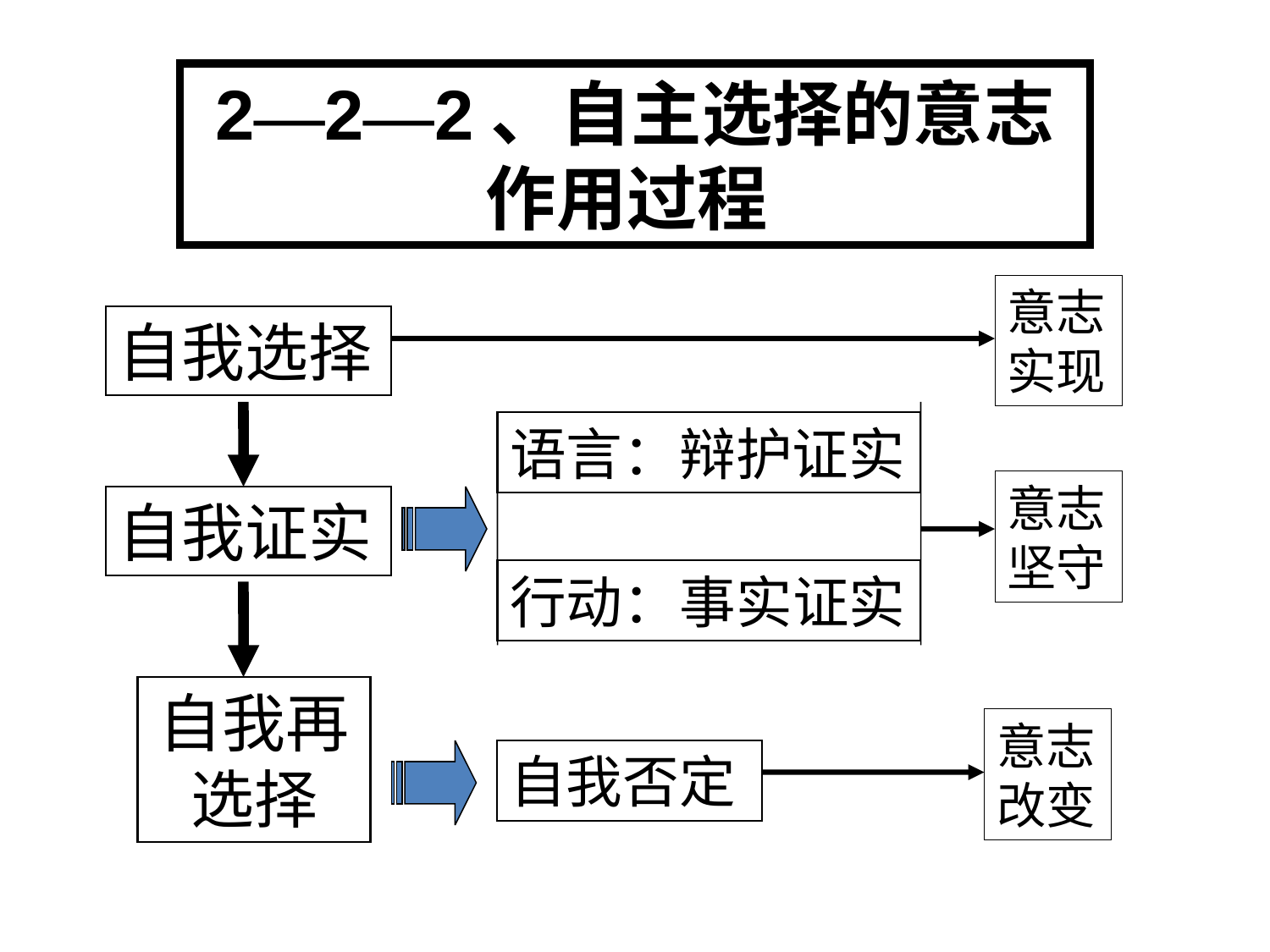

2—2—2、自主选择的意志作用过程
意志实现
自我选择

语言：辩护证实

自我证实

行动：事实证实

自我再选择

自我否定

意志坚守

意志改变